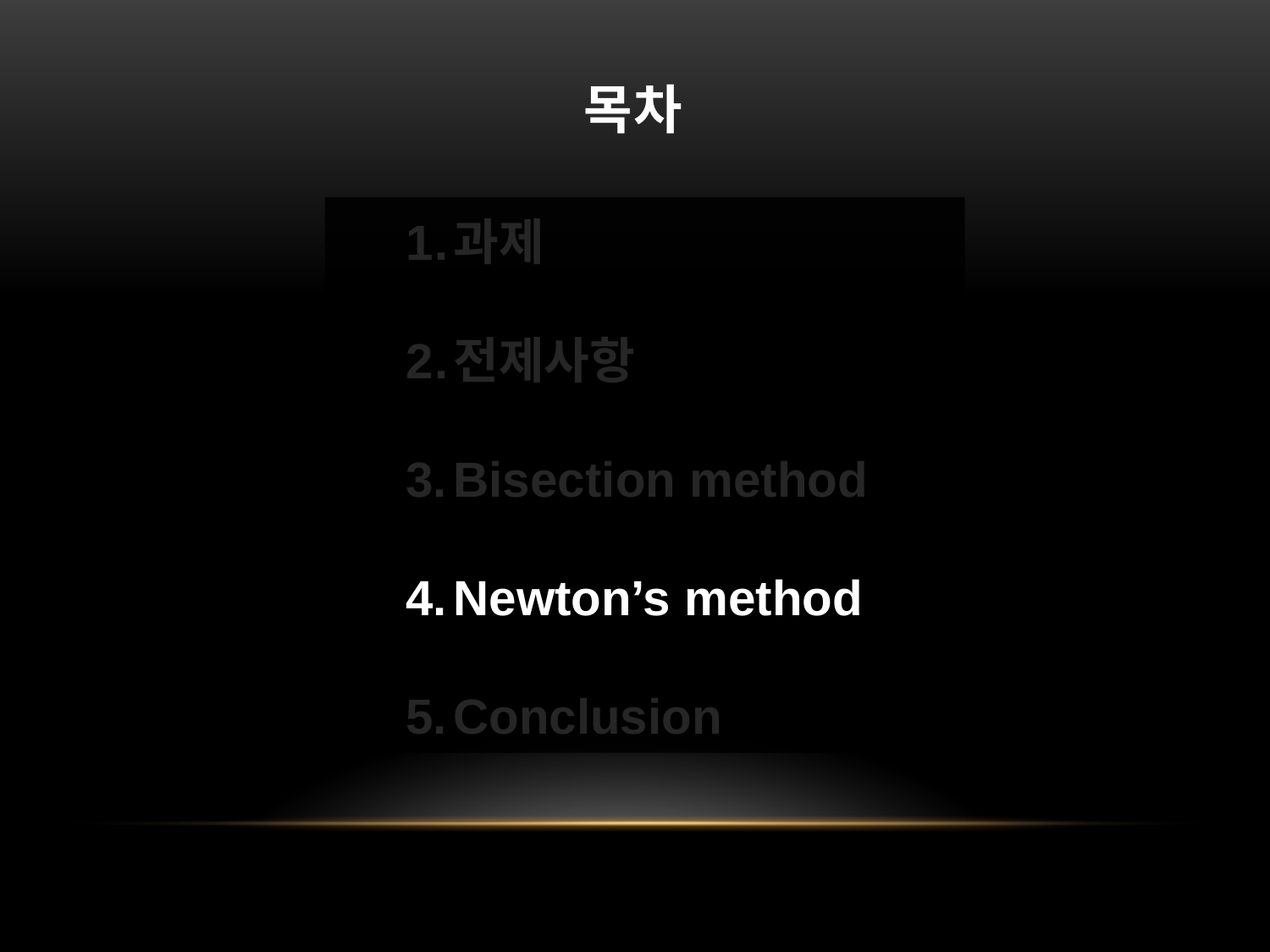

# 목차

과제

전제사항

Bisection method

Newton’s method

Conclusion